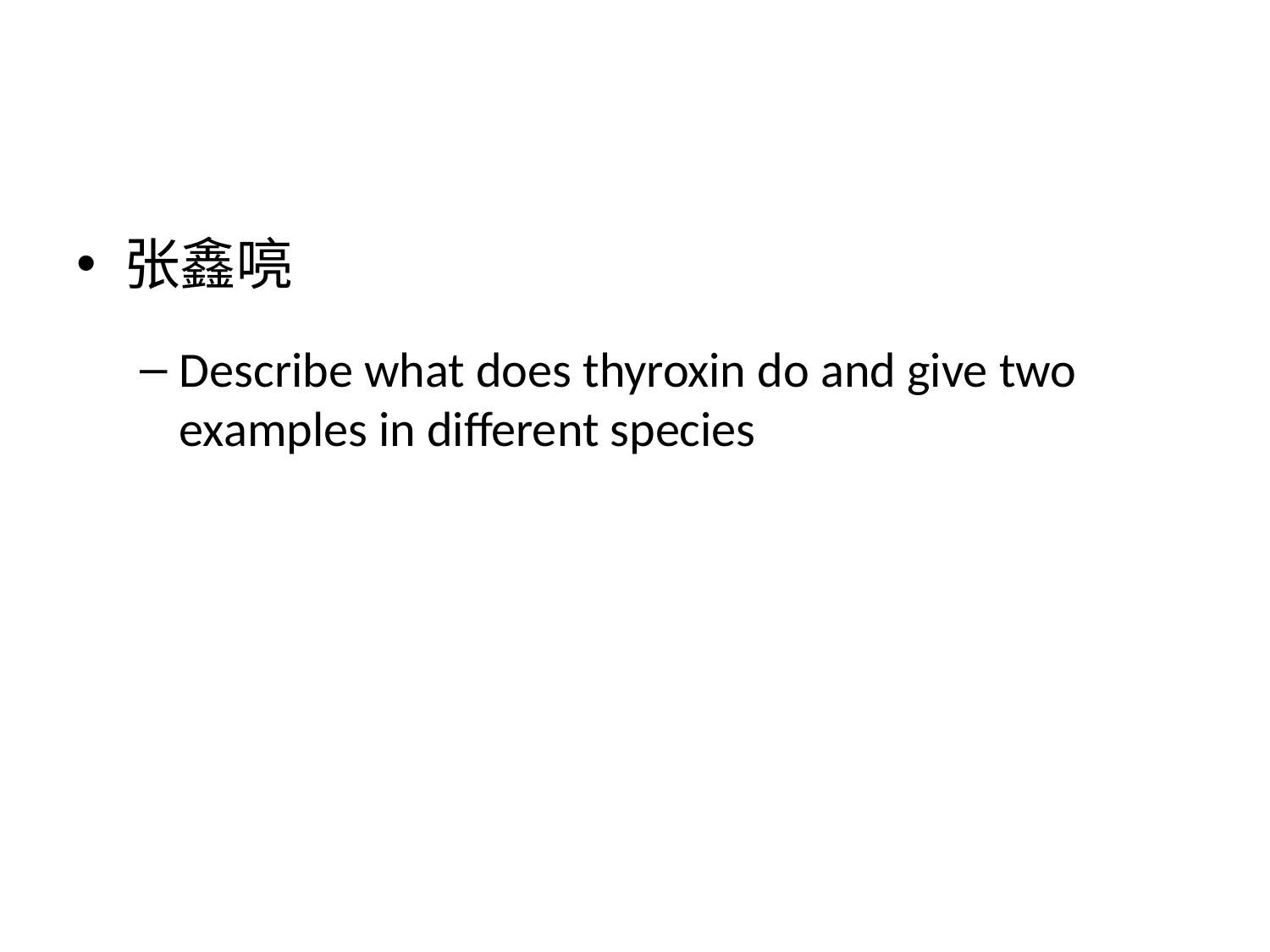

张鑫喨
Describe what does thyroxin do and give two examples in different species